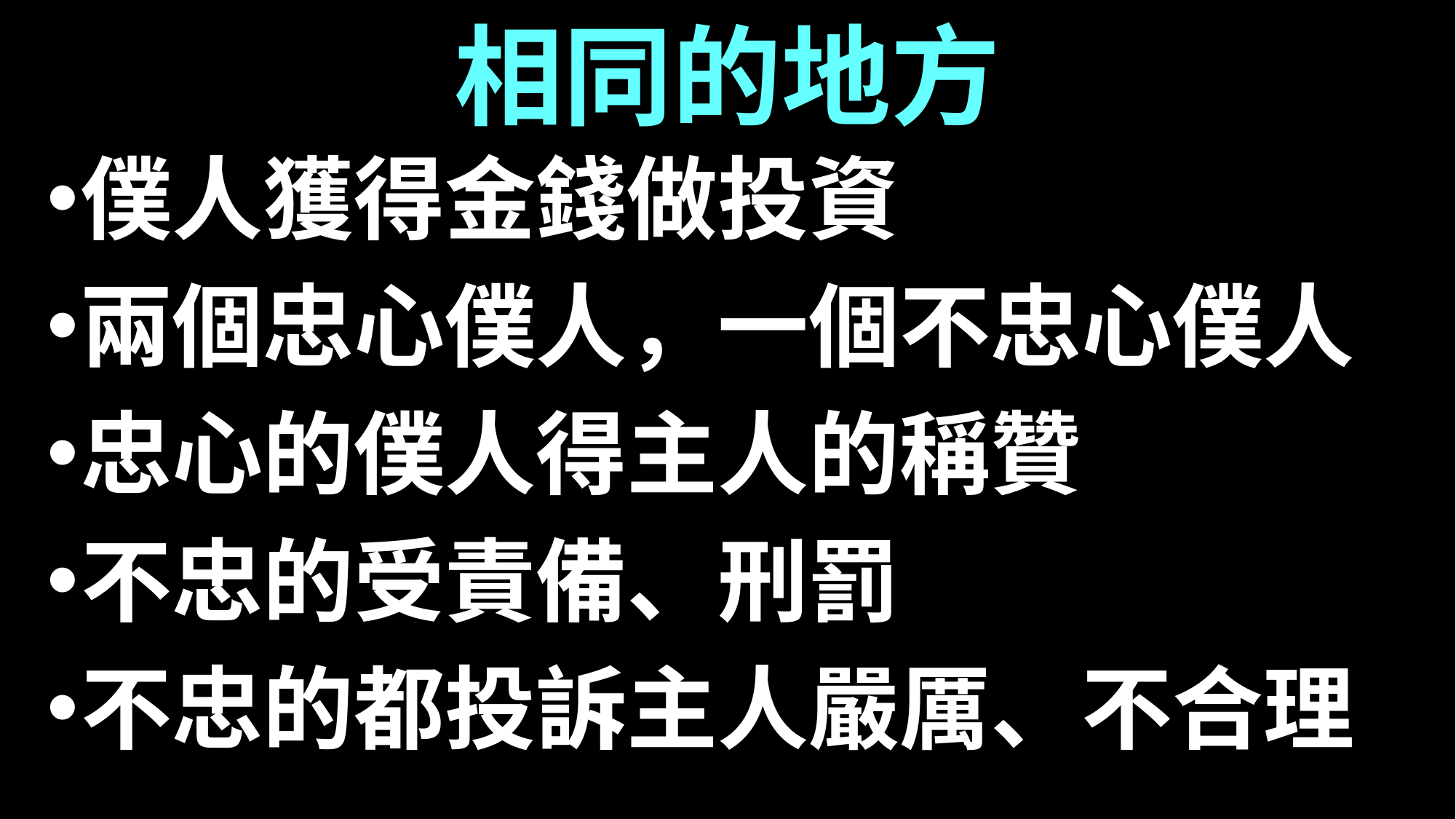

相同的地方
僕人獲得金錢做投資
兩個忠心僕人，一個不忠心僕人
忠心的僕人得主人的稱贊
不忠的受責備、刑罰
不忠的都投訴主人嚴厲、不合理